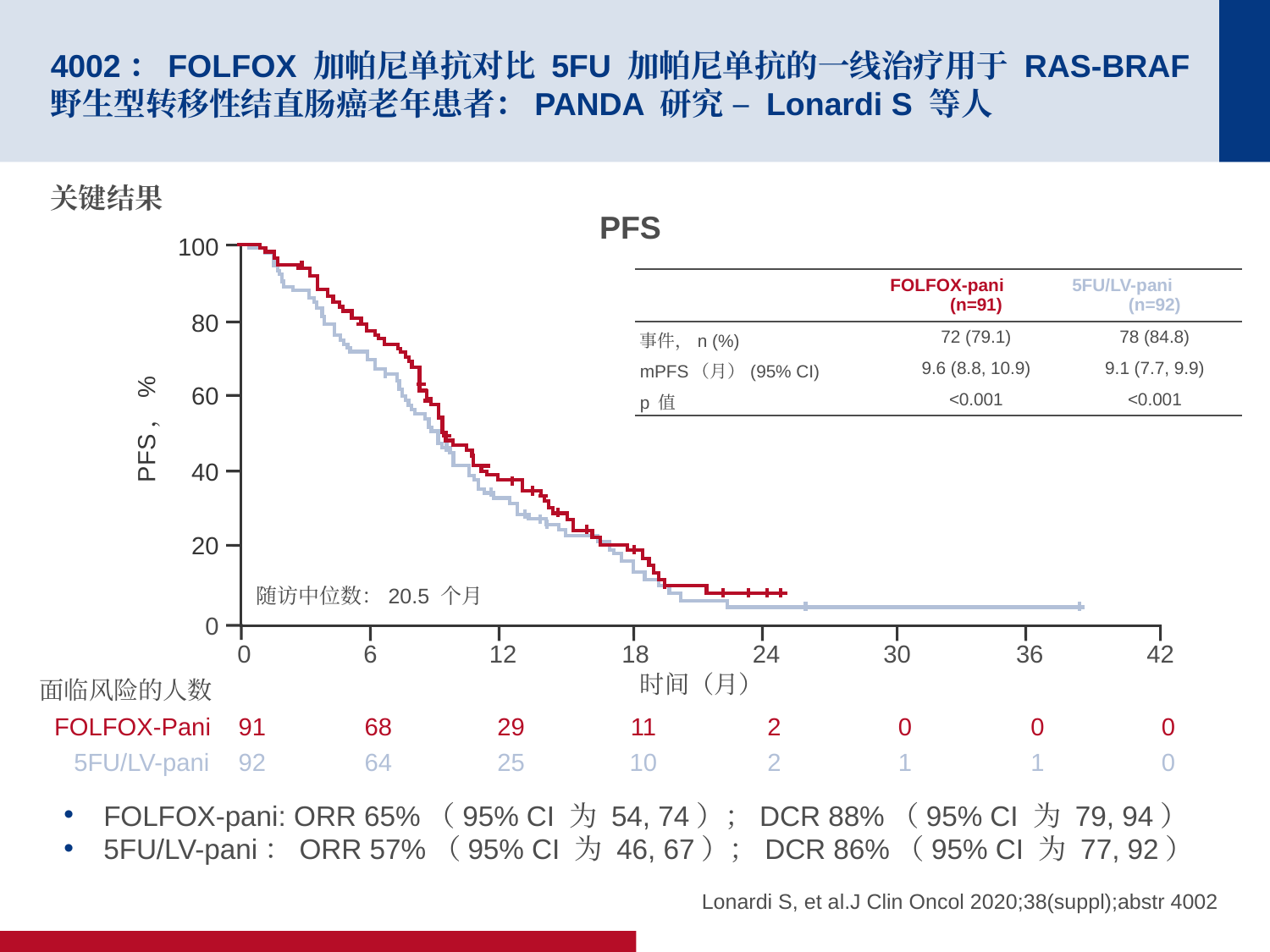

# 4002：FOLFOX 加帕尼单抗对比 5FU 加帕尼单抗的一线治疗用于 RAS-BRAF 野生型转移性结直肠癌老年患者：PANDA 研究 – Lonardi S 等人
关键结果

PFS
100

80

60

PFS，%
40

20

0

0
6
12
18
24
30
36
42
时间（月）
面临风险的人数
FOLFOX-Pani
91
68
29
11
2
0
0
0
5FU/LV-pani
92
64
25
10
2
1
1
0
|  | FOLFOX-pani (n=91) | 5FU/LV-pani (n=92) |
| --- | --- | --- |
| 事件，n (%) | 72 (79.1) | 78 (84.8) |
| mPFS（月）(95% CI) | 9.6 (8.8, 10.9) | 9.1 (7.7, 9.9) |
| p 值 | <0.001 | <0.001 |
随访中位数：20.5 个月
FOLFOX-pani: ORR 65%（95% CI 为 54, 74）；DCR 88%（95% CI 为 79, 94）
5FU/LV-pani：ORR 57%（95% CI 为 46, 67）；DCR 86%（95% CI 为 77, 92）
Lonardi S, et al.J Clin Oncol 2020;38(suppl);abstr 4002